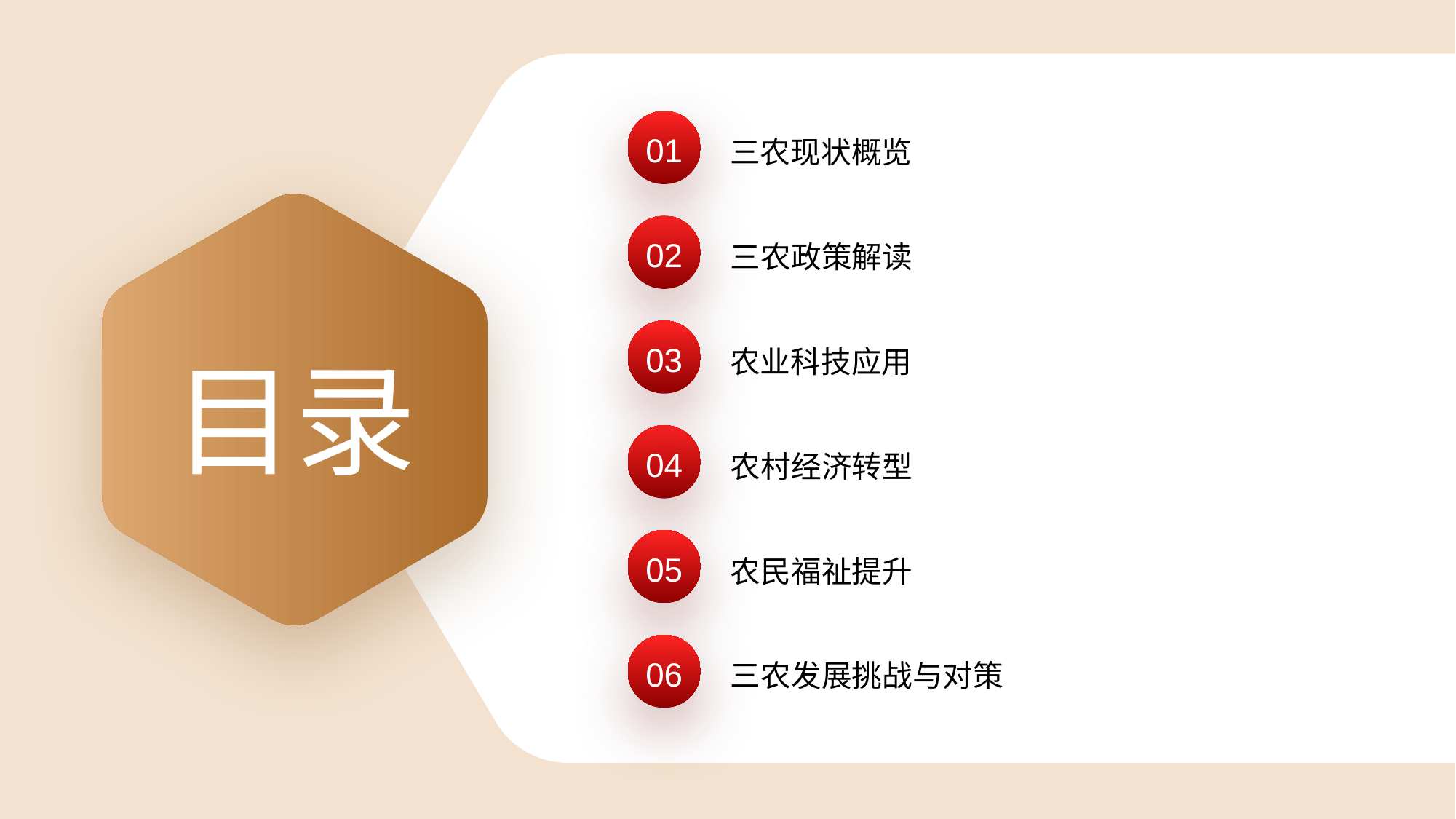

三农现状概览

01
三农政策解读

02
目录
农业科技应用

03
农村经济转型

04
农民福祉提升

05
三农发展挑战与对策

06